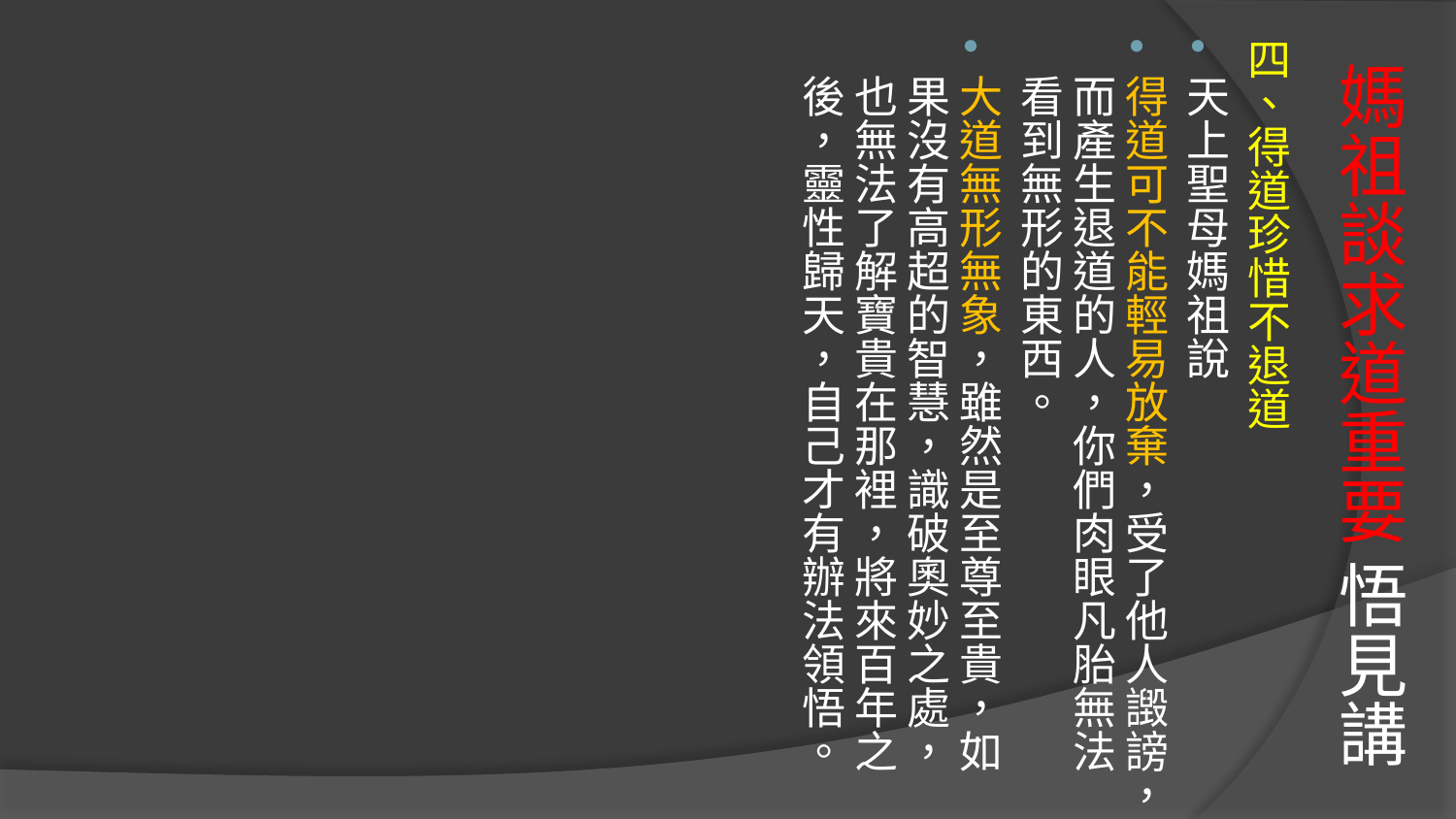

四、得道珍惜不退道
天上聖母媽祖說
得道可不能輕易放棄，受了他人譭謗，而產生退道的人，你們肉眼凡胎無法看到無形的東西。
大道無形無象，雖然是至尊至貴，如果沒有高超的智慧，識破奧妙之處，也無法了解寶貴在那裡，將來百年之後，靈性歸天，自己才有辦法領悟。

# 媽祖談求道重要 悟見講